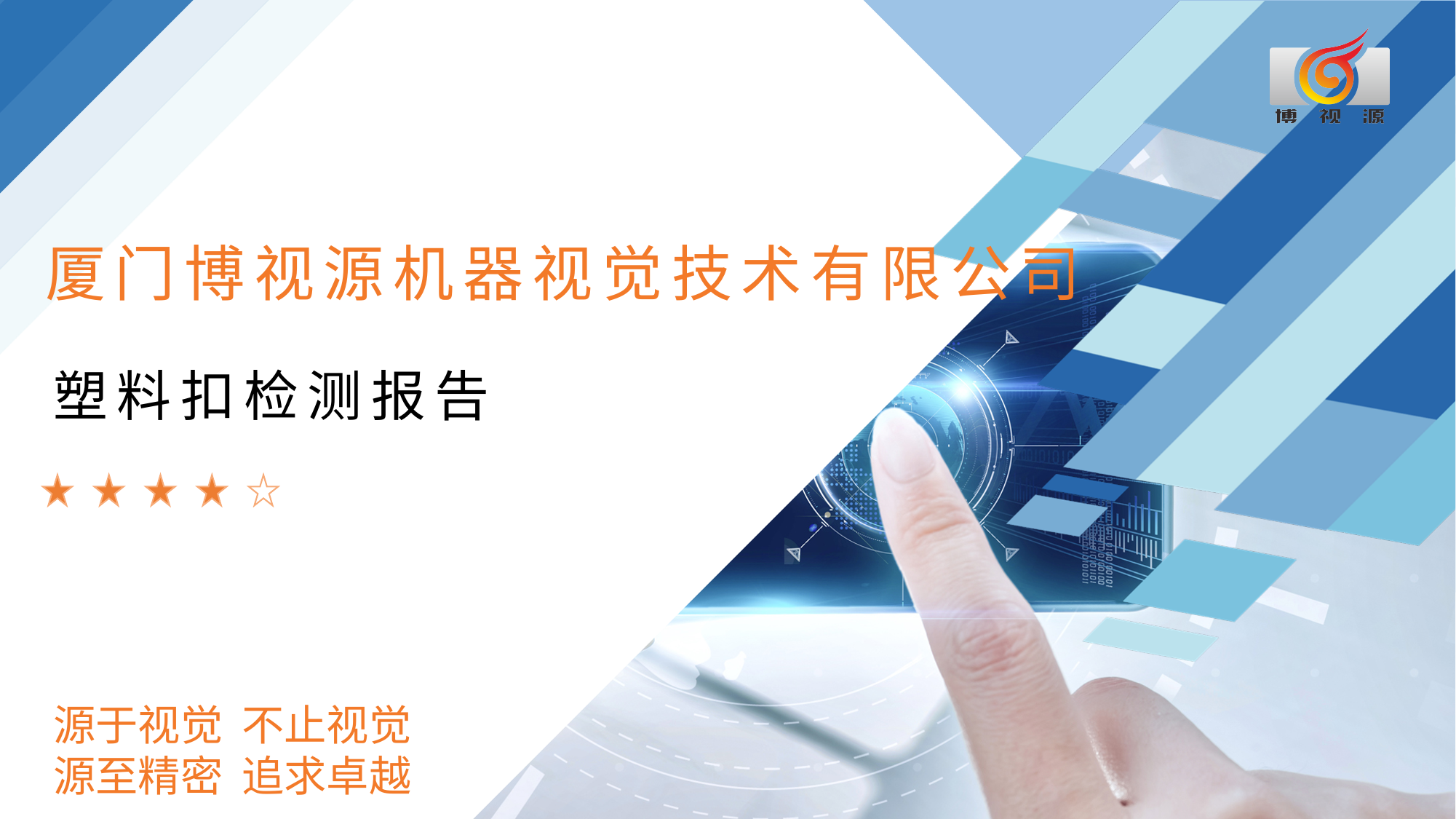

厦门博视源机器视觉技术有限公司
塑料扣检测报告

源于视觉  不止视觉源至精密  追求卓越